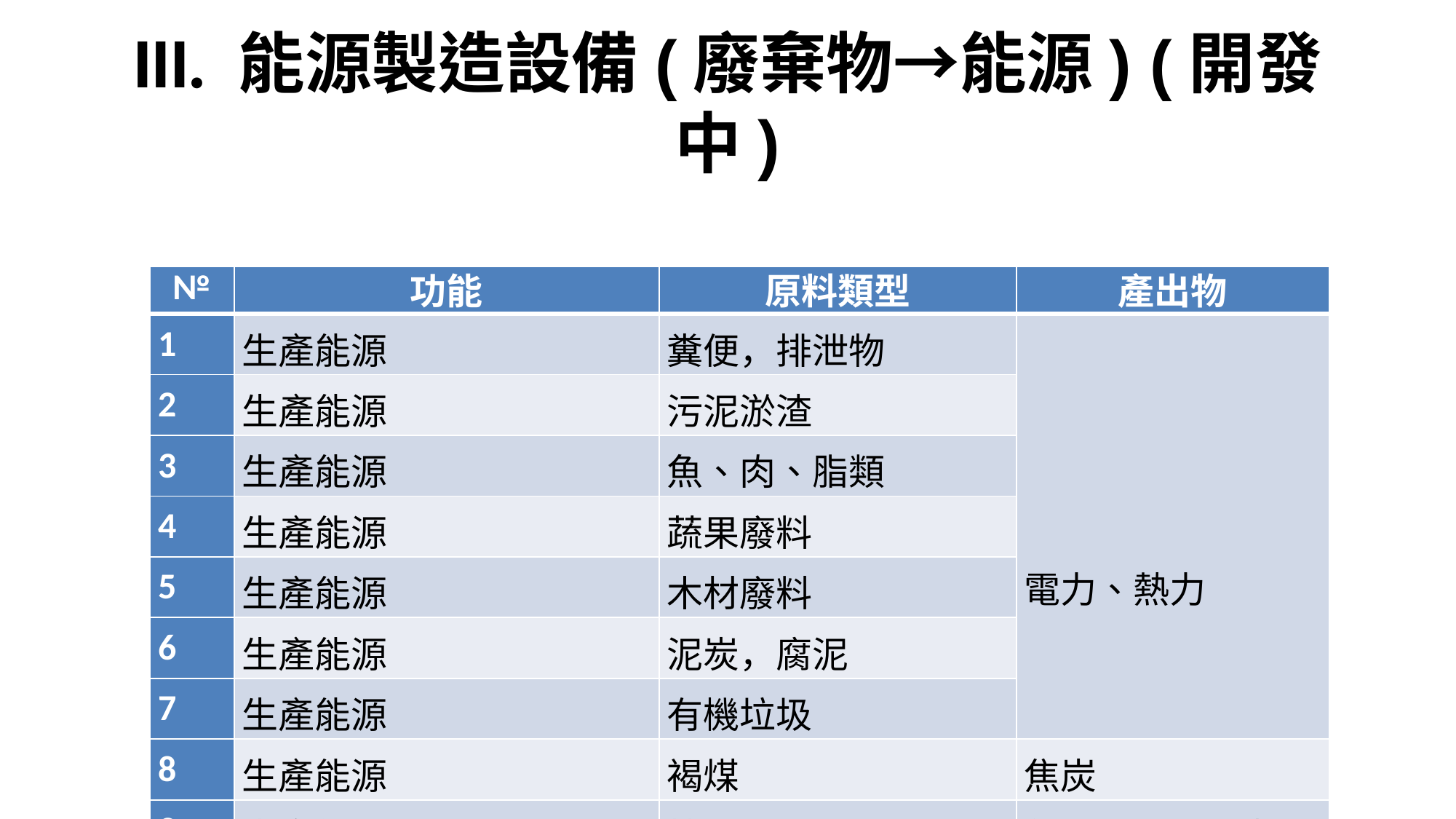

# III. 能源製造設備(廢棄物→能源) (開發中)
| № | 功能 | 原料類型 | 產出物 |
| --- | --- | --- | --- |
| 1 | 生產能源 | 糞便，排泄物 | 電力、熱力 |
| 2 | 生產能源 | 污泥淤渣 |  |
| 3 | 生產能源 | 魚、肉、脂類 |  |
| 4 | 生產能源 | 蔬果廢料 |  |
| 5 | 生產能源 | 木材廢料 |  |
| 6 | 生產能源 | 泥炭，腐泥 |  |
| 7 | 生產能源 | 有機垃圾 |  |
| 8 | 生產能源 | 褐煤 | 焦炭 |
| 9 | 生產能源 | 枕木 | 雜酚+油纖維素 |